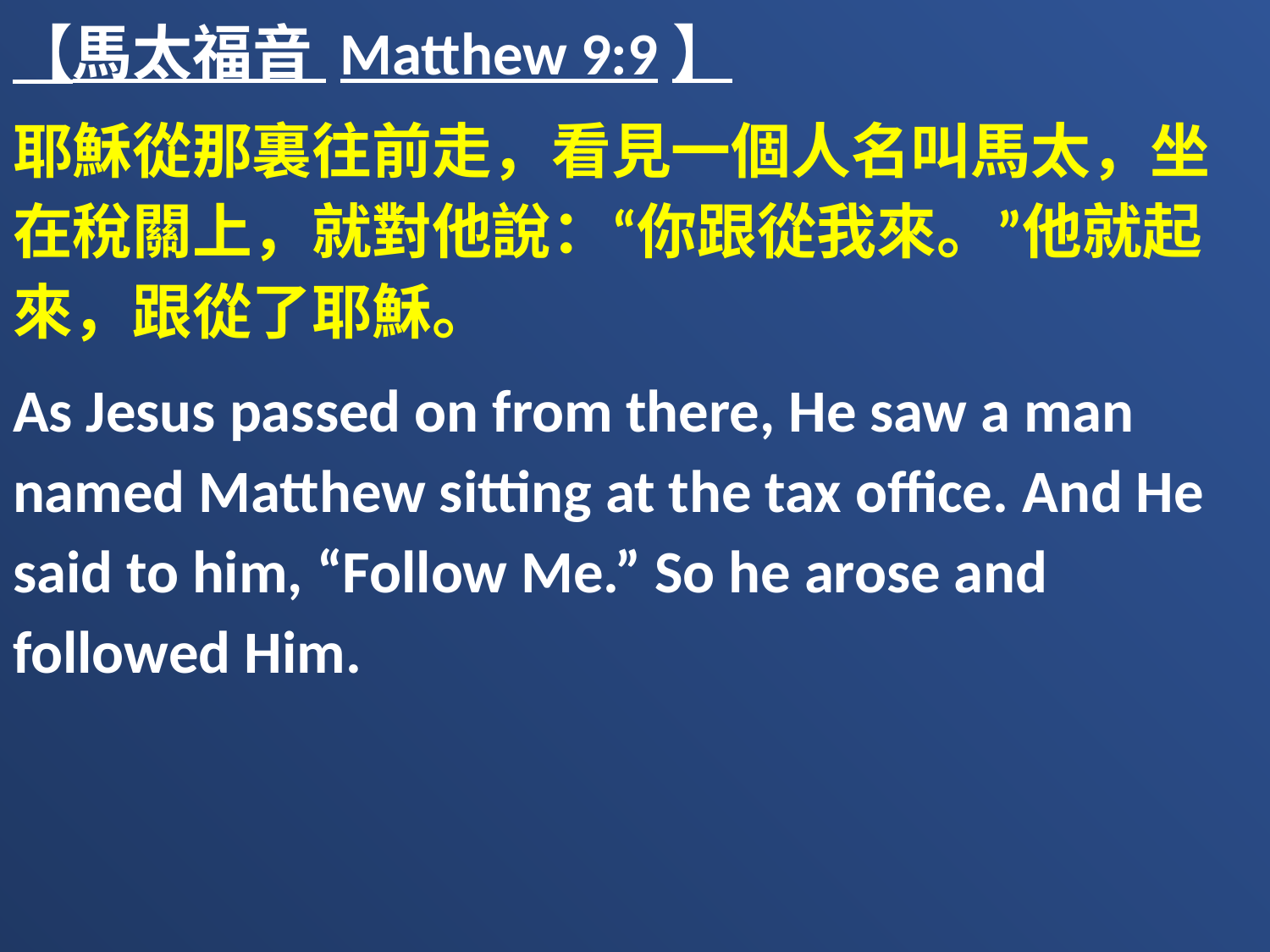

【馬太福音 Matthew 9:9】
耶穌從那裏往前走，看見一個人名叫馬太，坐在稅關上，就對他說：“你跟從我來。”他就起來，跟從了耶穌。
As Jesus passed on from there, He saw a man named Matthew sitting at the tax office. And He said to him, “Follow Me.” So he arose and followed Him.